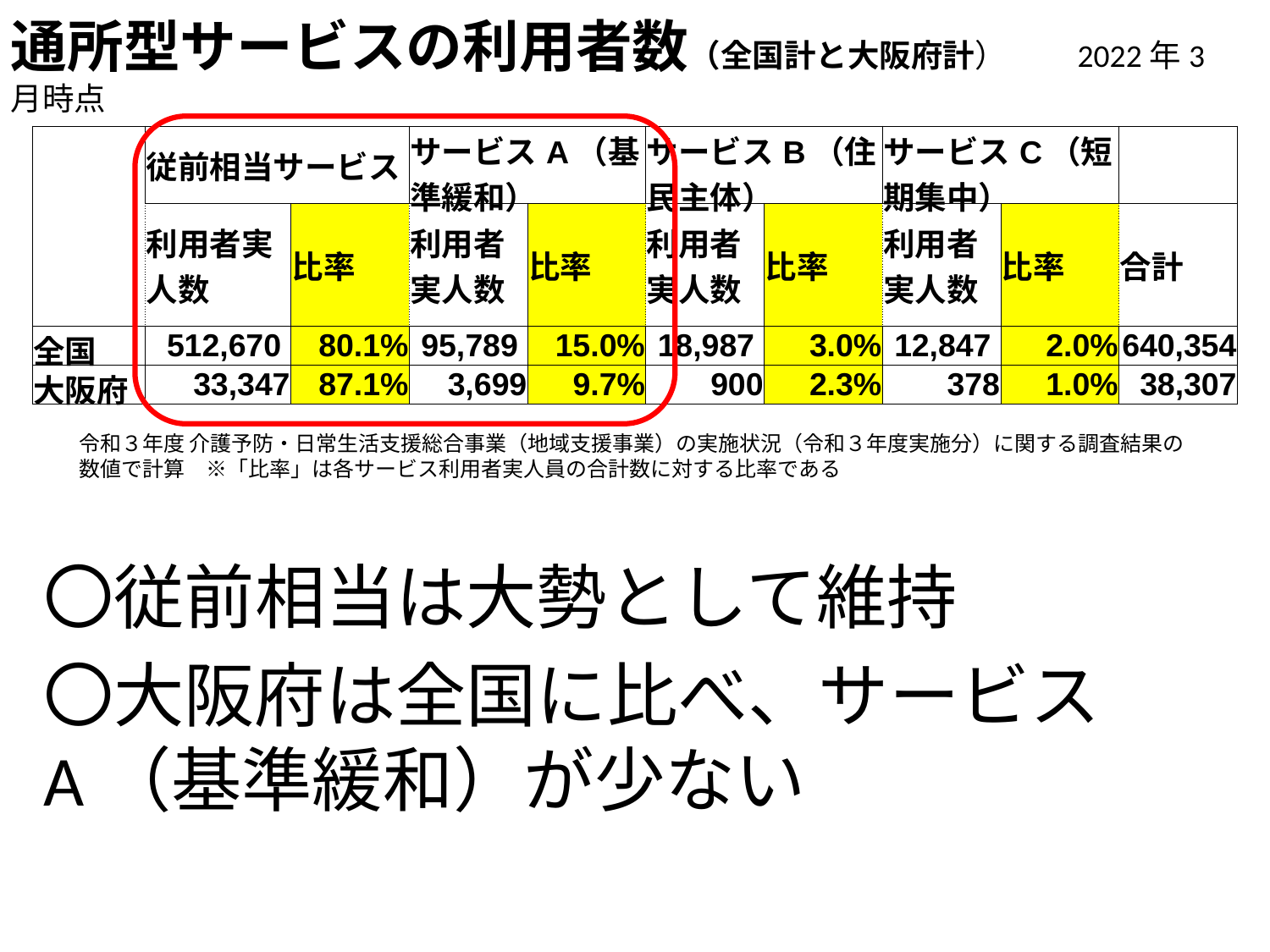

通所型サービスの利用者数（全国計と大阪府計）　　2022年3月時点

|  | 従前相当サービス |  | サービスA（基準緩和） |  | サービスB（住民主体） |  | サービスC（短期集中） |  |  |
| --- | --- | --- | --- | --- | --- | --- | --- | --- | --- |
|  | 利用者実人数 | 比率 | 利用者実人数 | 比率 | 利用者実人数 | 比率 | 利用者実人数 | 比率 | 合計 |
| 全国 | 512,670 | 80.1% | 95,789 | 15.0% | 18,987 | 3.0% | 12,847 | 2.0% | 640,354 |
| 大阪府 | 33,347 | 87.1% | 3,699 | 9.7% | 900 | 2.3% | 378 | 1.0% | 38,307 |
令和３年度 介護予防・日常生活支援総合事業（地域支援事業）の実施状況（令和３年度実施分）に関する調査結果の数値で計算　※「比率」は各サービス利用者実人員の合計数に対する比率である
〇従前相当は大勢として維持
〇大阪府は全国に比べ、サービスA（基準緩和）が少ない